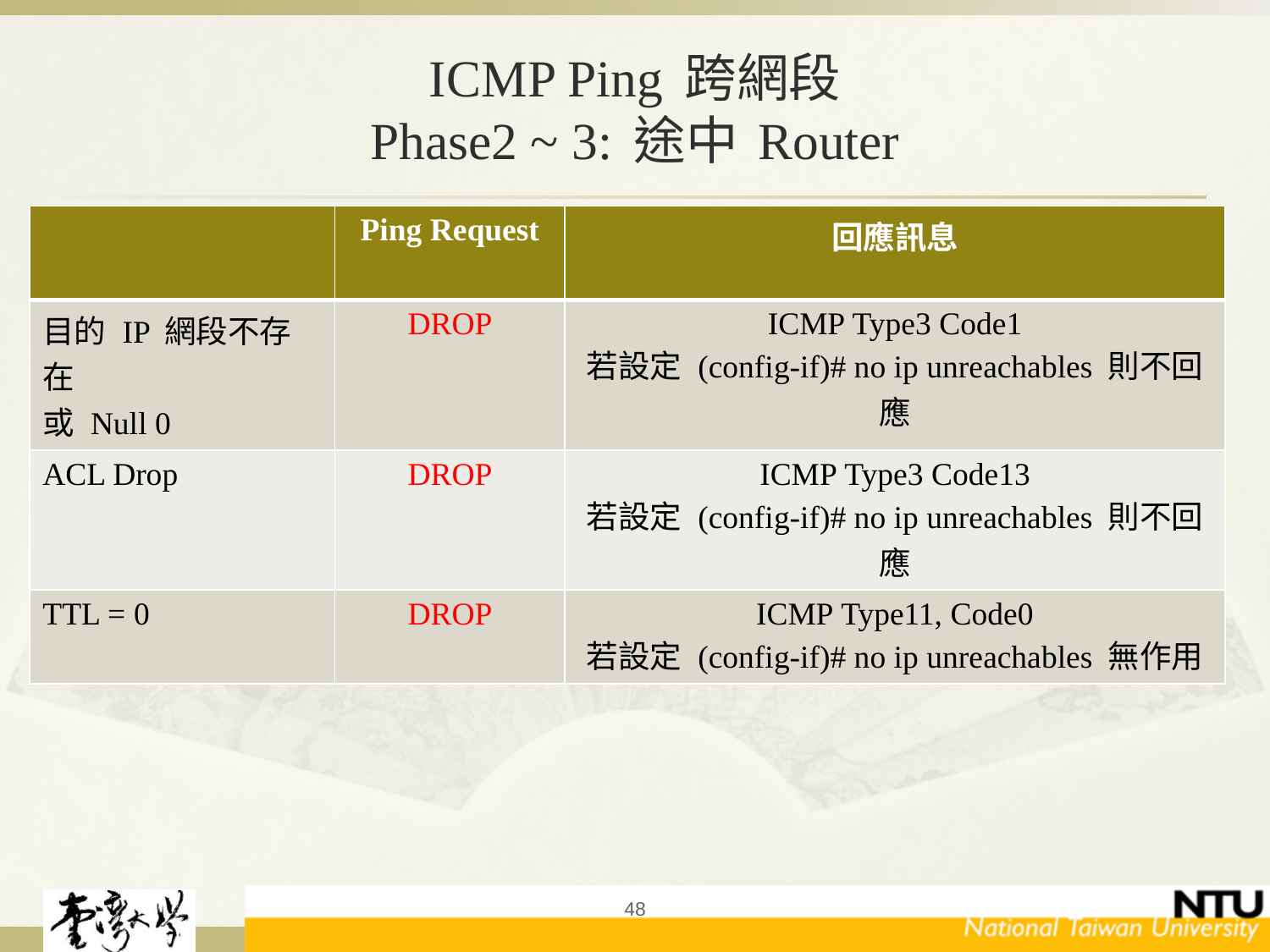

# ICMP Ping 跨網段 Phase2 ~ 3: 途中 Router
|  | Ping Request | 回應訊息 |
| --- | --- | --- |
| 目的 IP 網段不存在 或 Null 0 | DROP | ICMP Type3 Code1 若設定 (config-if)# no ip unreachables 則不回應 |
| ACL Drop | DROP | ICMP Type3 Code13 若設定 (config-if)# no ip unreachables 則不回應 |
| TTL = 0 | DROP | ICMP Type11, Code0 若設定 (config-if)# no ip unreachables 無作用 |
48